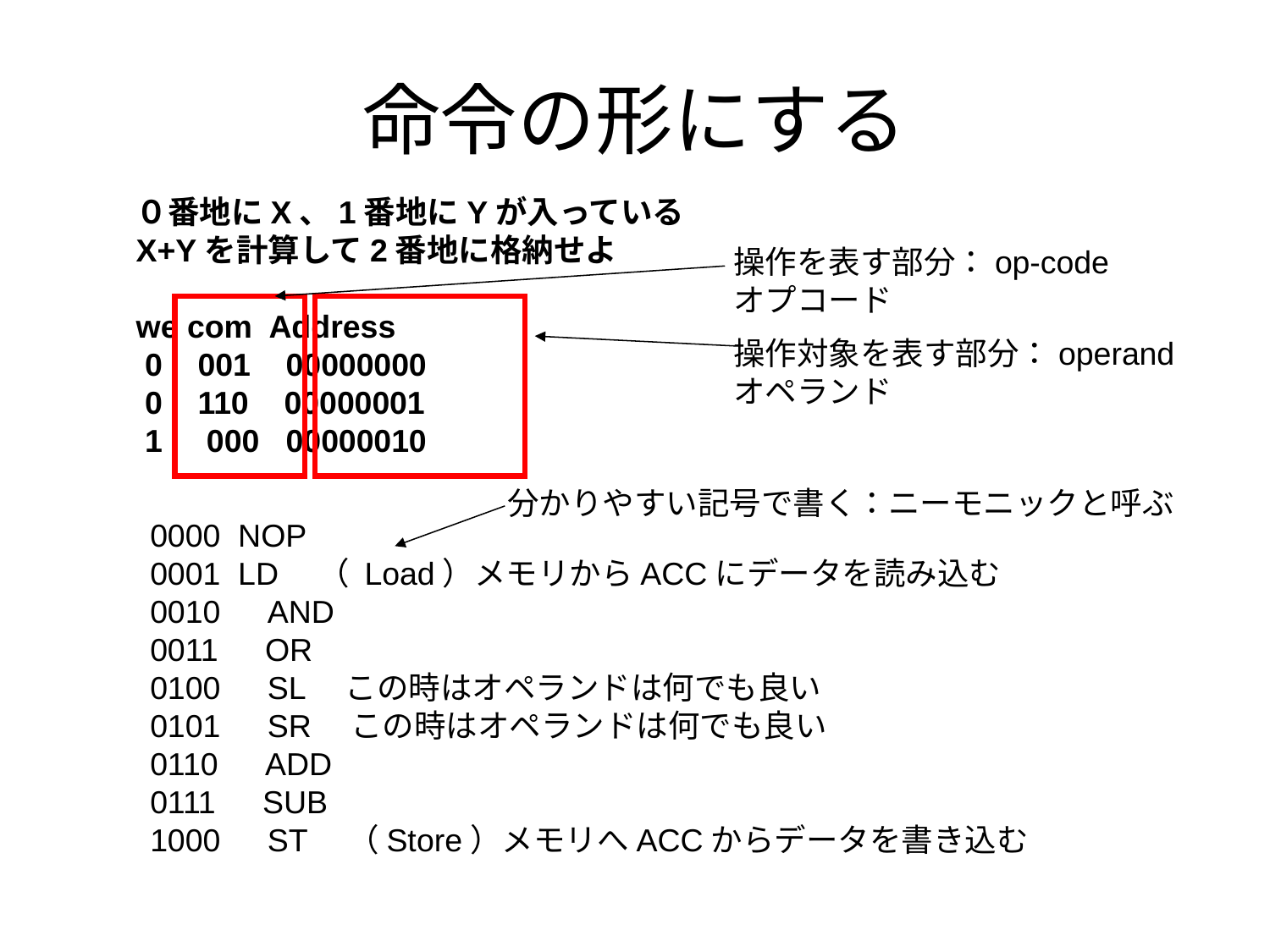

# 命令の形にする
０番地にX、1番地にYが入っている
X+Yを計算して2番地に格納せよ

we com  Address
 0    001    00000000
 0    110    00000001
 1     000   00000010
操作を表す部分：op-code
オプコード

操作対象を表す部分：operand
オペランド

分かりやすい記号で書く：ニーモニックと呼ぶ

0000  NOP
0001  LD　（ Load）メモリからACCにデータを読み込む
0010　AND
0011　OR
0100　SL　この時はオペランドは何でも良い
0101　SR　この時はオペランドは何でも良い
0110　ADD
0111　SUB
1000　ST　（Store）メモリへACCからデータを書き込む